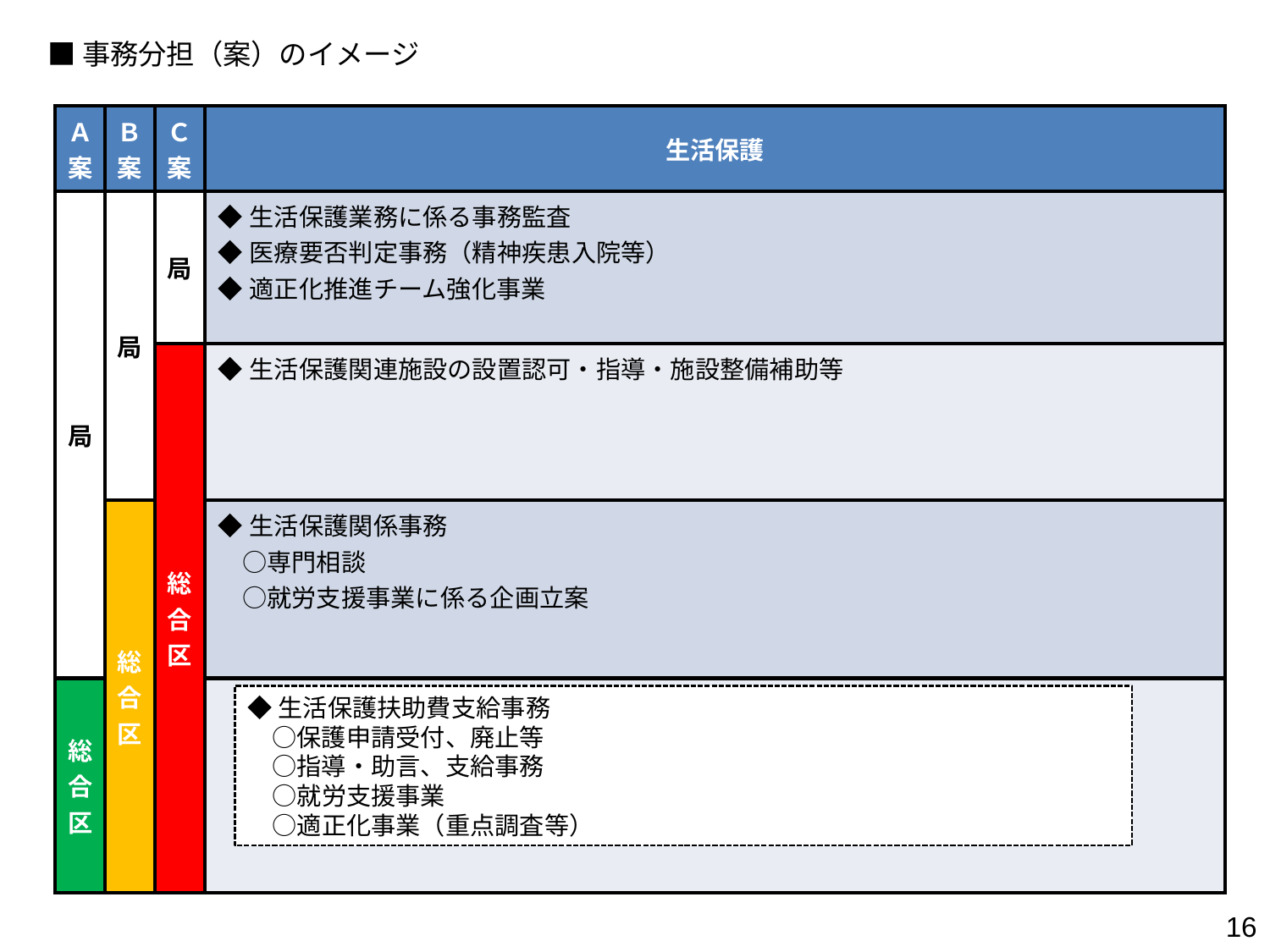

■事務分担（案）のイメージ
| Ａ案 | Ｂ案 | Ｃ案 | 生活保護 |
| --- | --- | --- | --- |
| 局 | 局 | 局 | ◆生活保護業務に係る事務監査 ◆医療要否判定事務（精神疾患入院等） ◆適正化推進チーム強化事業 |
|  |  | 総合区 | ◆生活保護関連施設の設置認可・指導・施設整備補助等 |
|  | 総合区 |  | ◆生活保護関係事務 　○専門相談 　○就労支援事業に係る企画立案 |
| 総合区 |  |  |  |
◆生活保護扶助費支給事務
　○保護申請受付、廃止等
　○指導・助言、支給事務
　○就労支援事業
　○適正化事業（重点調査等）
16